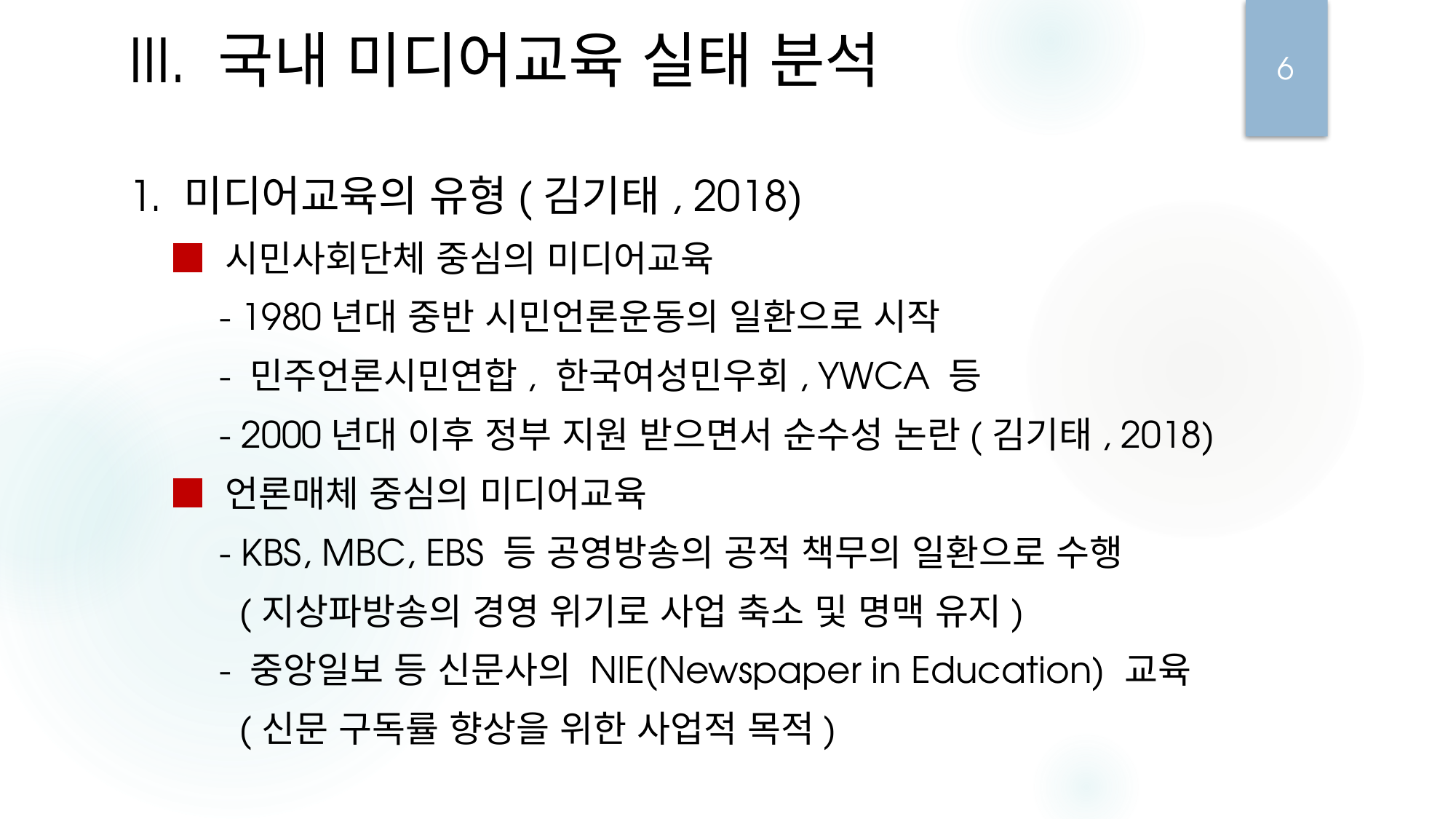

III. 국내 미디어교육 실태 분석

1. 미디어교육의 유형(김기태, 2018)
    ■ 시민사회단체 중심의 미디어교육
         - 1980년대 중반 시민언론운동의 일환으로 시작
         - 민주언론시민연합, 한국여성민우회, YWCA 등
         - 2000년대 이후 정부 지원 받으면서 순수성 논란(김기태, 2018)
    ■ 언론매체 중심의 미디어교육
         - KBS, MBC, EBS 등 공영방송의 공적 책무의 일환으로 수행
           (지상파방송의 경영 위기로 사업 축소 및 명맥 유지)
         - 중앙일보 등 신문사의 NIE(Newspaper in Education) 교육
           (신문 구독률 향상을 위한 사업적 목적)
6